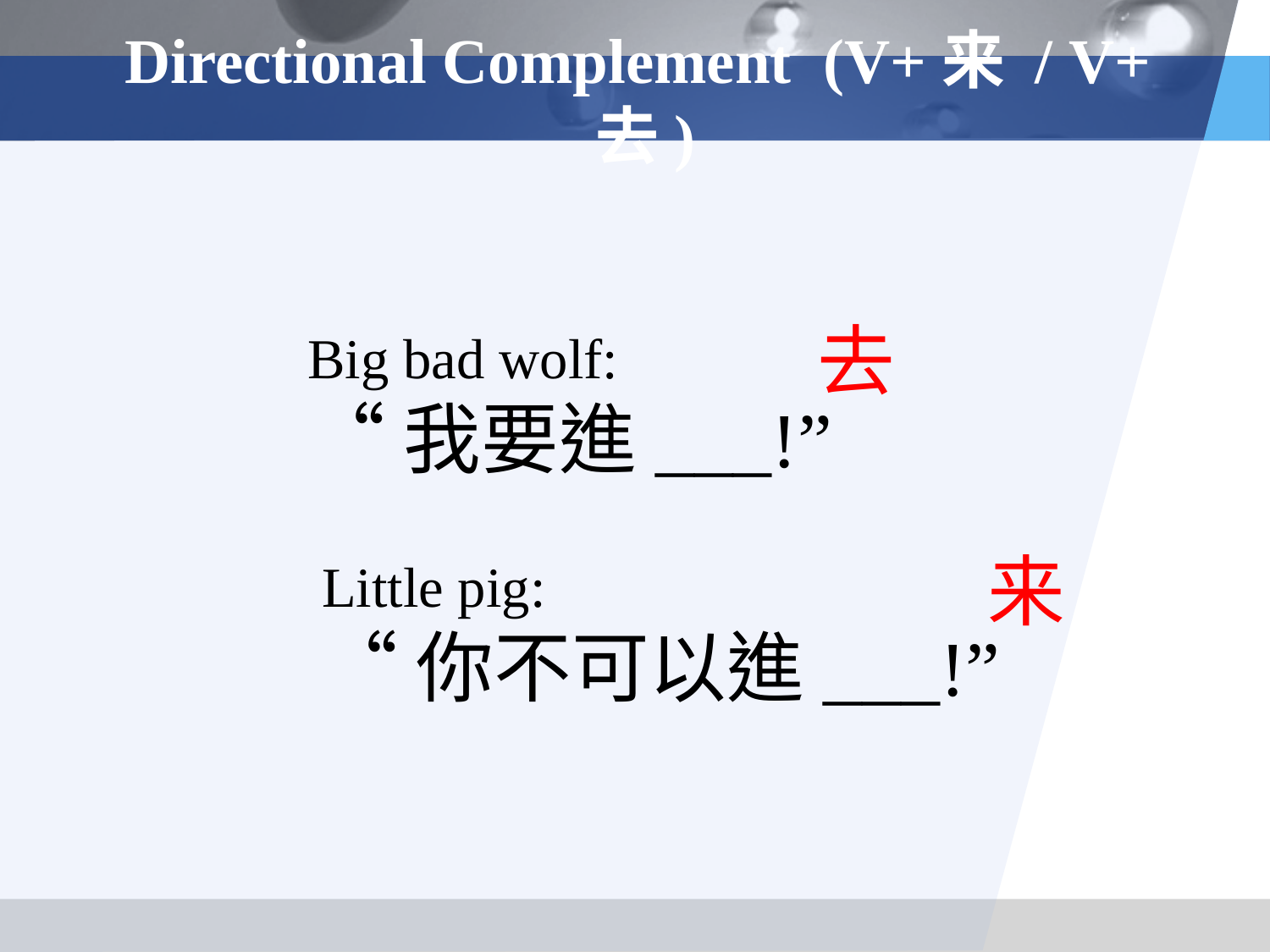

# Directional Complement  (V+来 / V+去)
去
Big bad wolf:
“我要進___!”

 Little pig:
 “你不可以進___!”
来